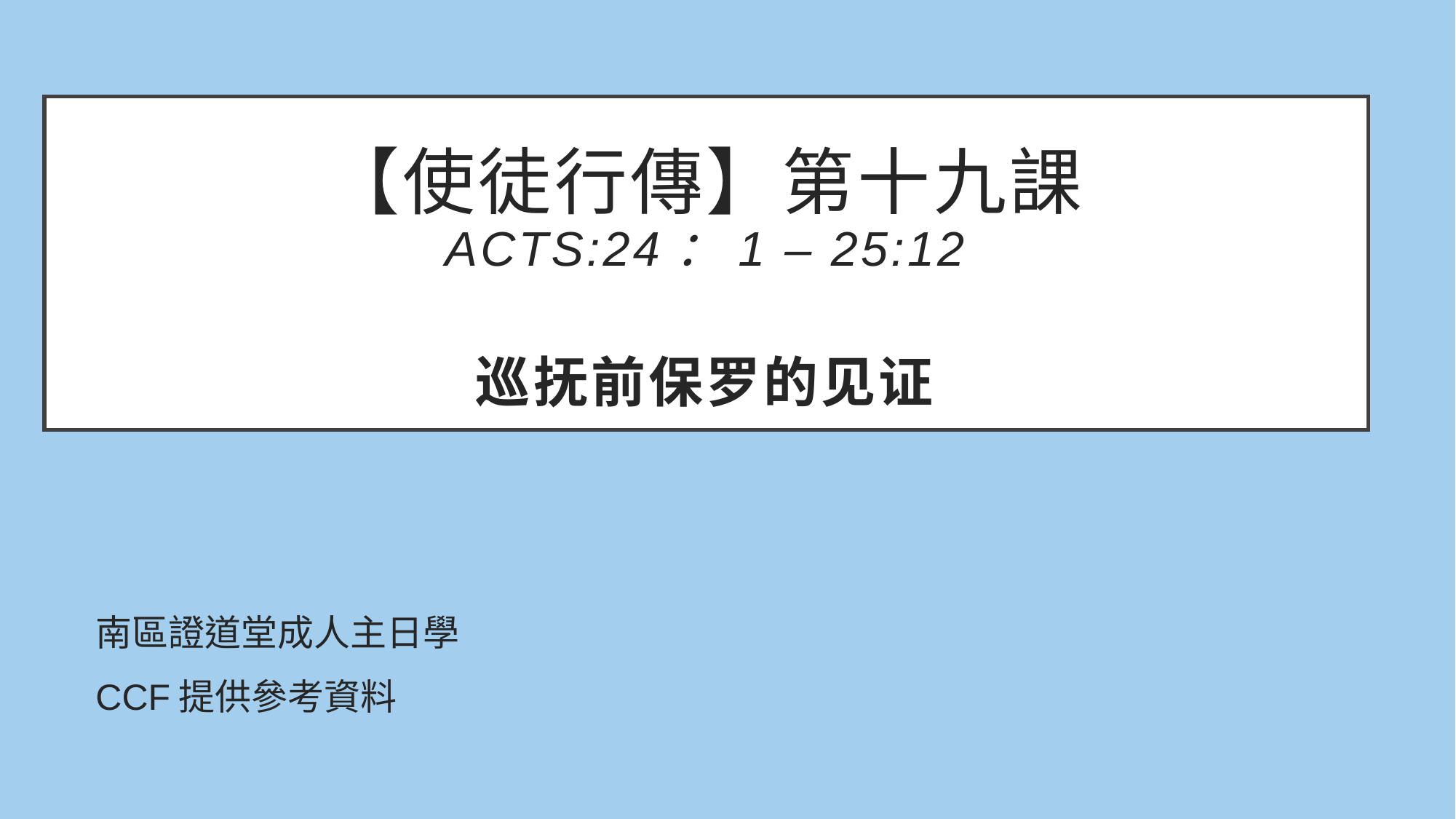

# 【使徒行傳】第十九課 Acts:24：1 – 25:12 巡抚前保罗的见证
南區證道堂成人主日學
CCF提供參考資料